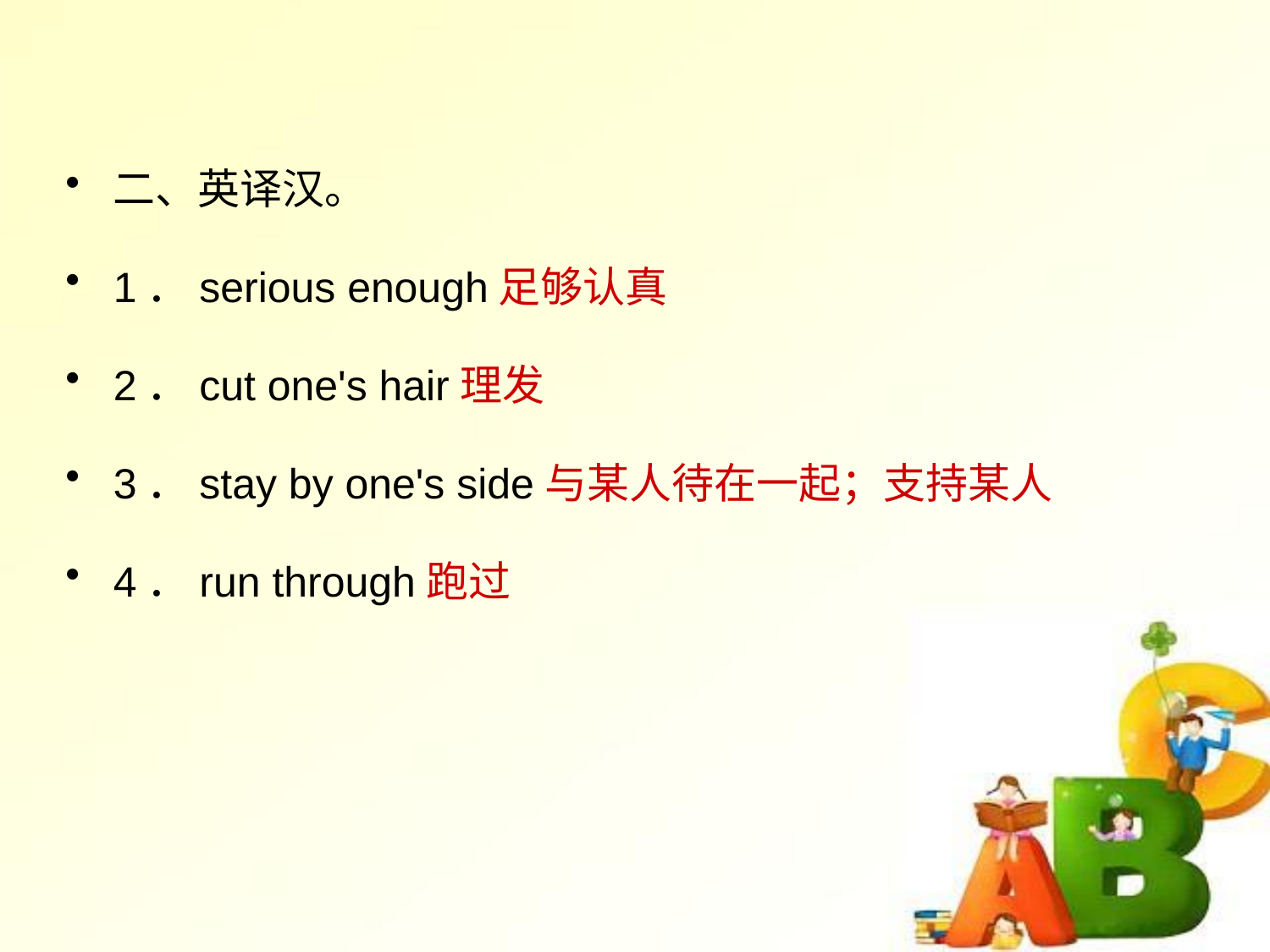

二、英译汉。

1．serious enough足够认真

2．cut one's hair理发

3．stay by one's side与某人待在一起；支持某人

4．run through跑过